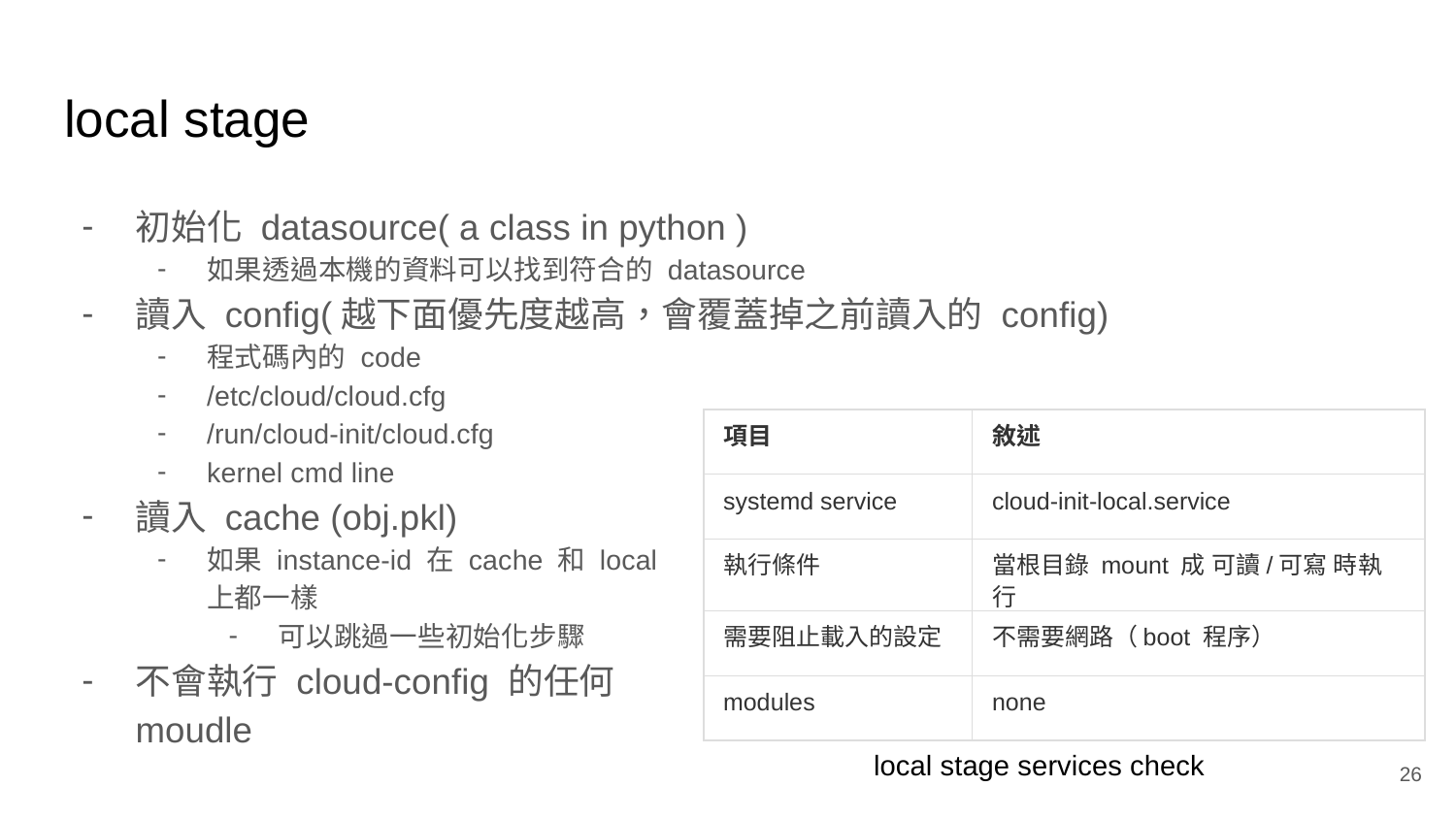

# local stage
初始化 datasource( a class in python )
如果透過本機的資料可以找到符合的 datasource
讀入 config(越下面優先度越高，會覆蓋掉之前讀入的 config)
程式碼內的 code
/etc/cloud/cloud.cfg
/run/cloud-init/cloud.cfg
kernel cmd line
讀入 cache (obj.pkl)
如果 instance-id 在 cache 和 local
上都一樣
可以跳過一些初始化步驟
不會執行 cloud-config 的任何
moudle
| 項目 | 敘述 |
| --- | --- |
| systemd service | cloud-init-local.service |
| 執行條件 | 當根目錄 mount 成 可讀/可寫 時執行 |
| 需要阻止載入的設定 | 不需要網路（boot 程序） |
| modules | none |
local stage services check
26